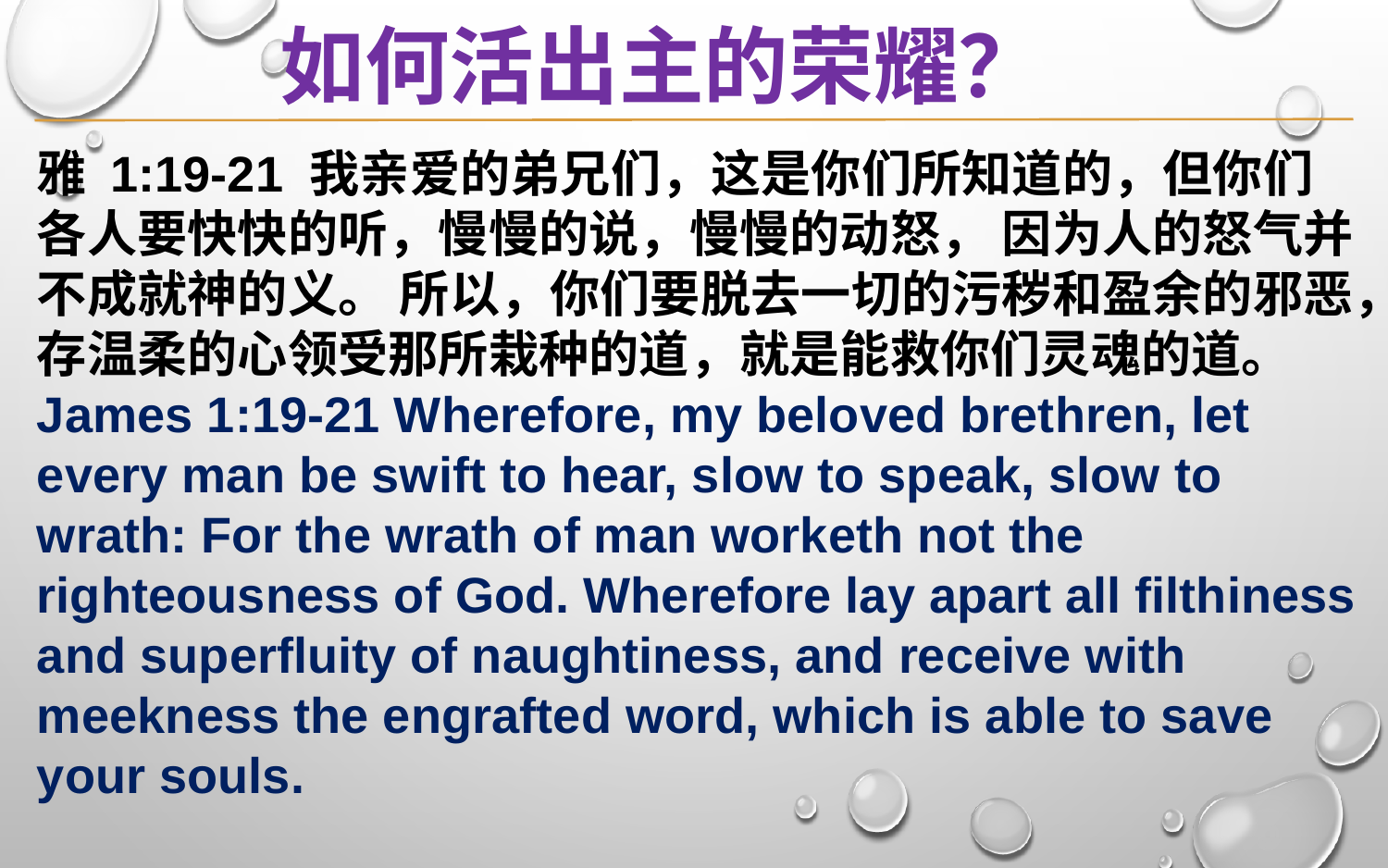

如何活出主的荣耀？
雅 1:19-21 我亲爱的弟兄们，这是你们所知道的，但你们各人要快快的听，慢慢的说，慢慢的动怒， 因为人的怒气并不成就神的义。 所以，你们要脱去一切的污秽和盈余的邪恶，存温柔的心领受那所栽种的道，就是能救你们灵魂的道。 James 1:19-21 Wherefore, my beloved brethren, let every man be swift to hear, slow to speak, slow to wrath: For the wrath of man worketh not the righteousness of God. Wherefore lay apart all filthiness and superfluity of naughtiness, and receive with meekness the engrafted word, which is able to save your souls.